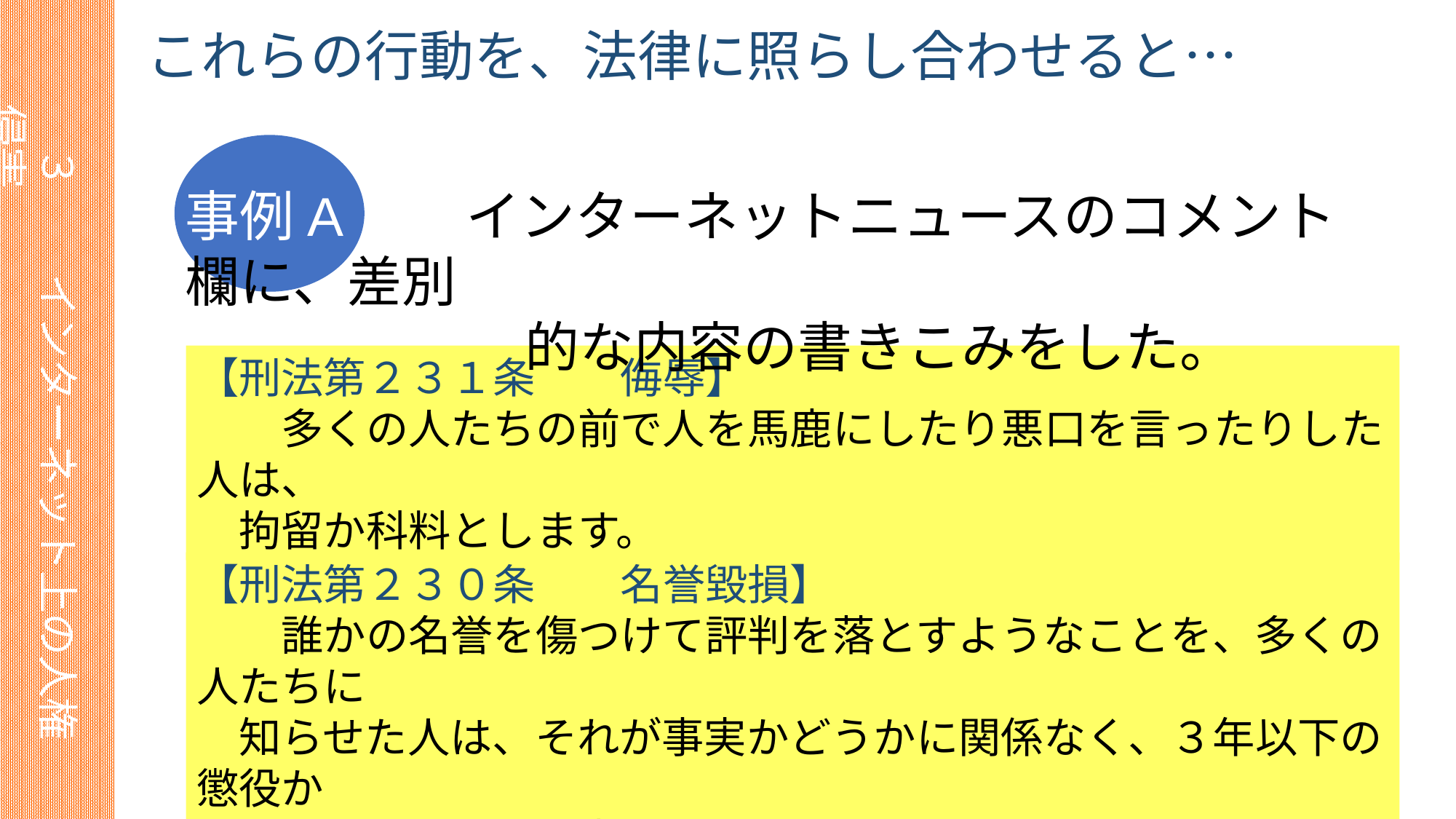

これらの行動を、法律に照らし合わせると…
　３　　インターネット上の人権侵害

事例A：　インターネットニュースのコメント欄に、差別
　　　　　　 的な内容の書きこみをした。
【刑法第２３１条　　侮辱】
　　多くの人たちの前で人を馬鹿にしたり悪口を言ったりした人は、
　拘留か科料とします。
【刑法第２３０条　　名誉毀損】
　　誰かの名誉を傷つけて評判を落とすようなことを、多くの人たちに
　知らせた人は、それが事実かどうかに関係なく、３年以下の懲役か
　５０万円以下の罰金とします。